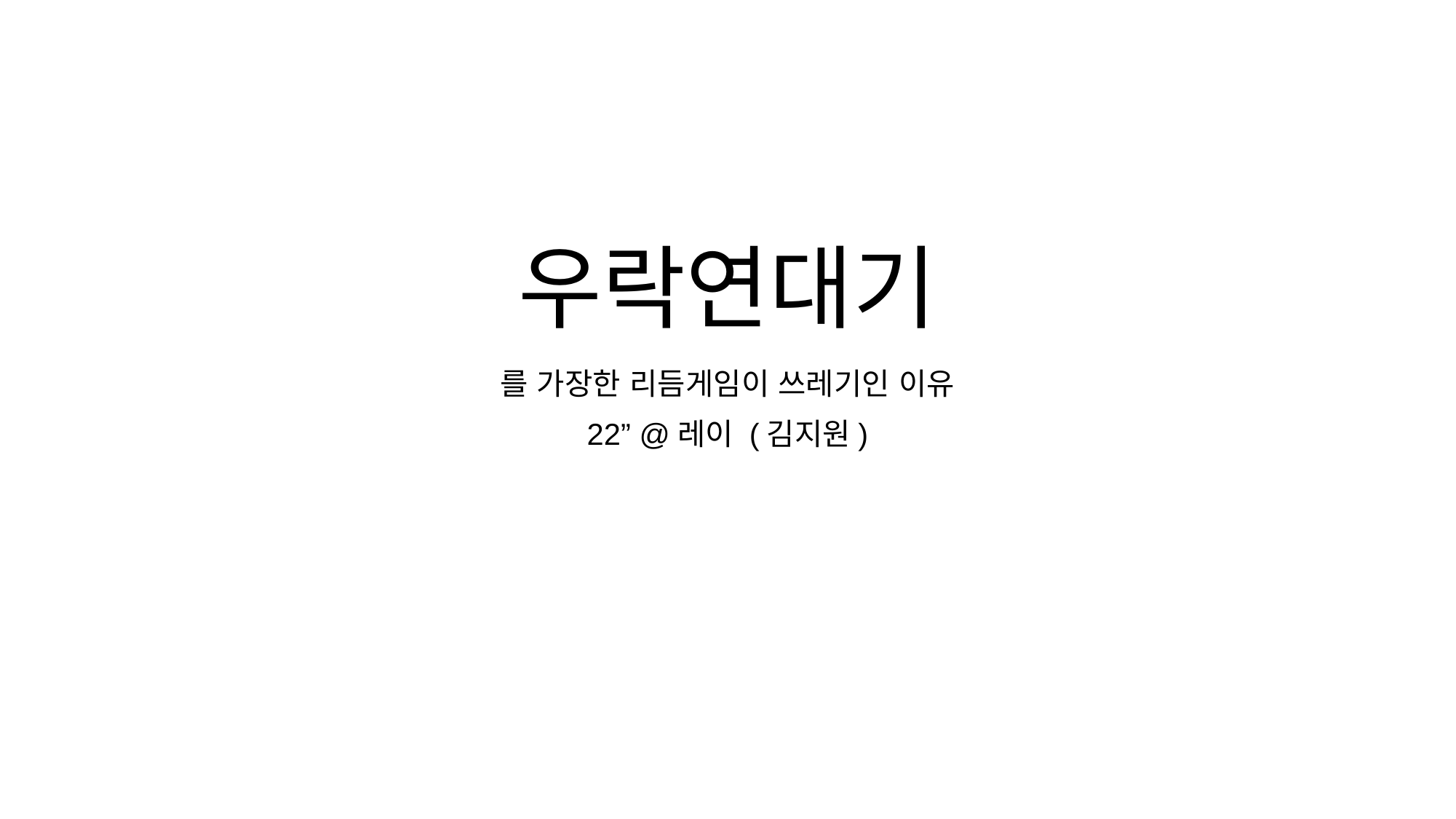

우락연대기
를 가장한 리듬게임이 쓰레기인 이유
22” @레이 (김지원)